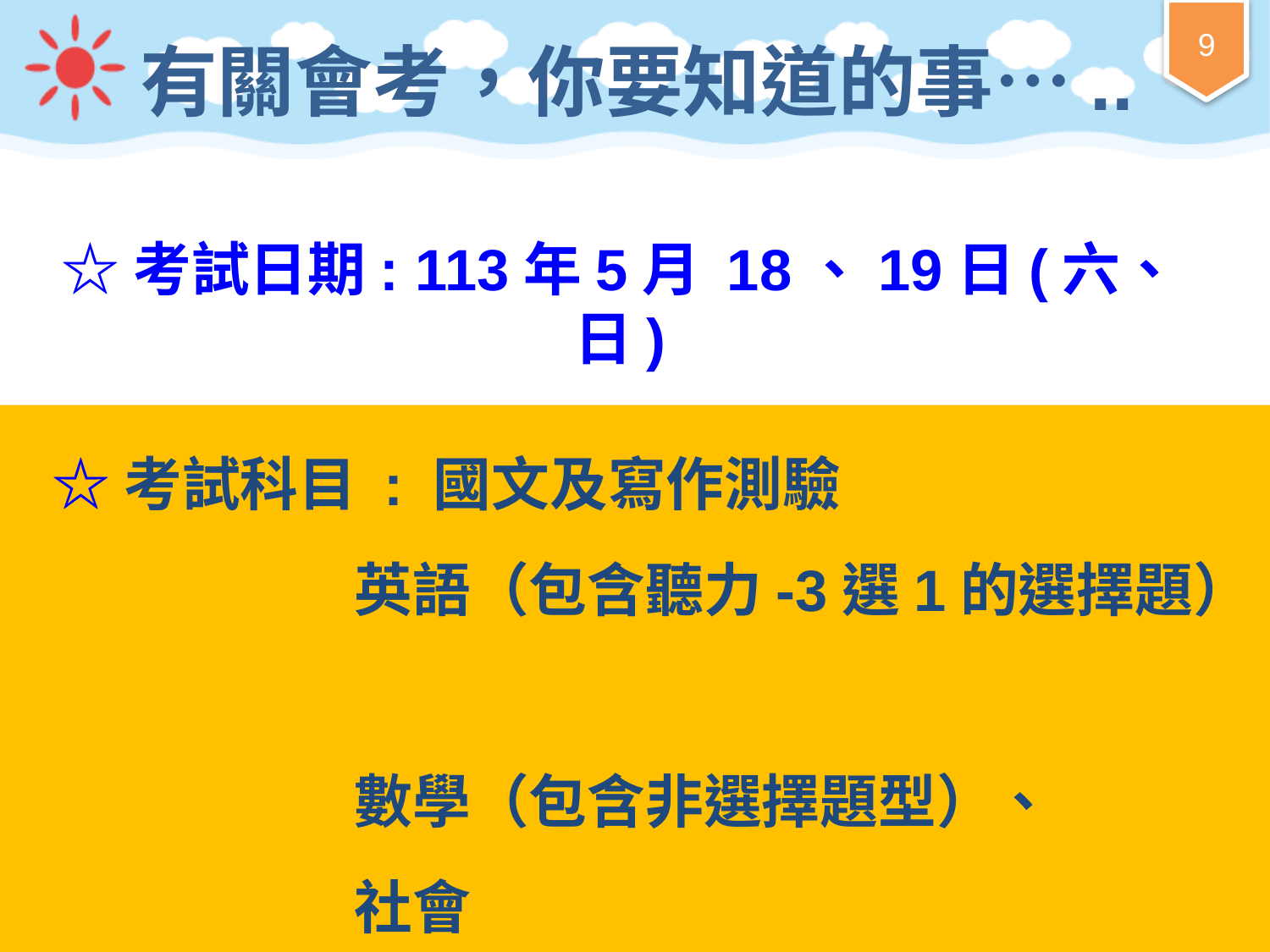

# 有關會考，你要知道的事…..
☆考試日期: 113年5月 18、19日(六、日)

   ☆考試科目 : 國文及寫作測驗
                         英語（包含聽力-3選1的選擇題）
                         數學（包含非選擇題型）、
                         社會
                         自然